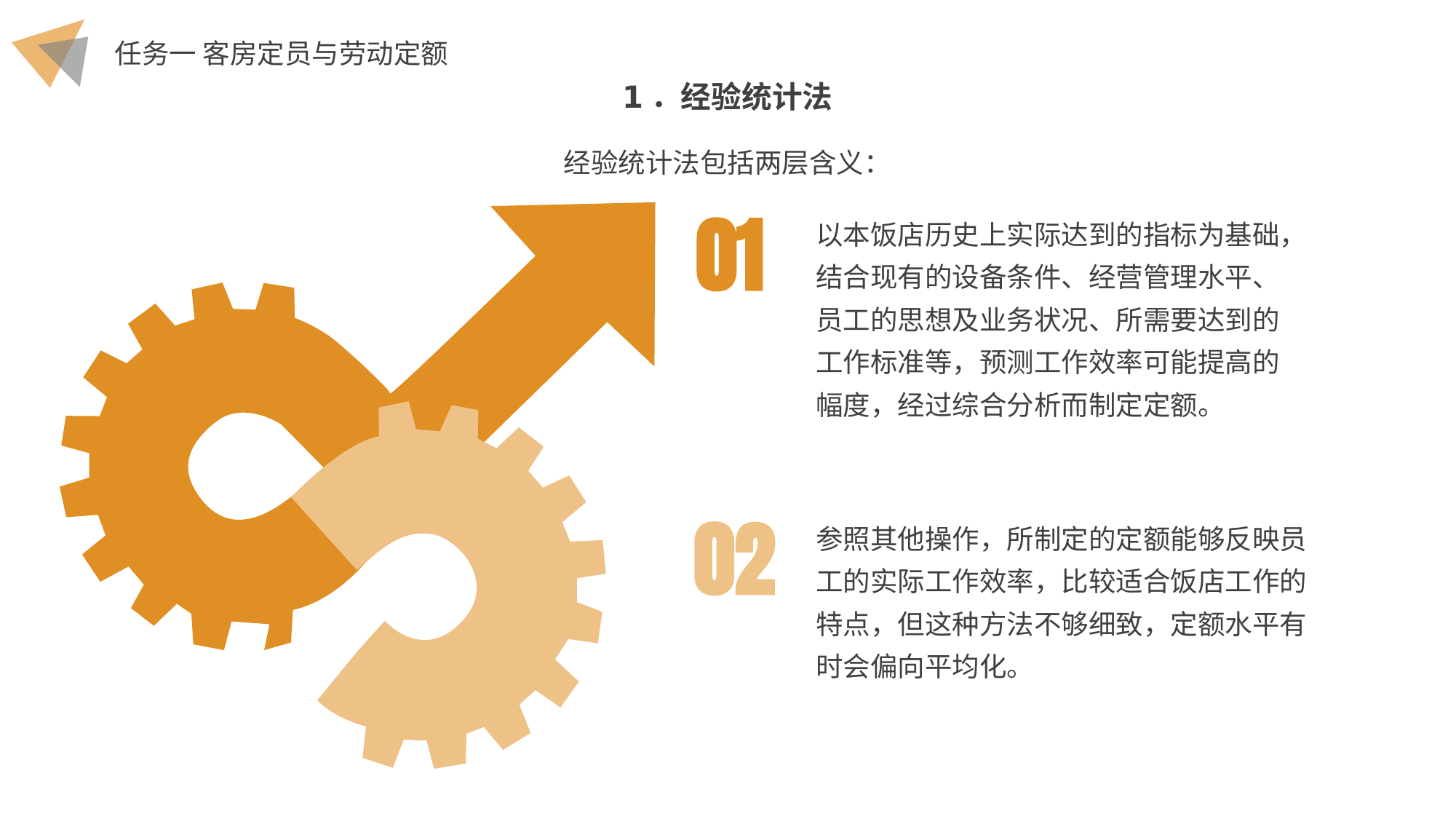

1．经验统计法
经验统计法包括两层含义：

01
以本饭店历史上实际达到的指标为基础，结合现有的设备条件、经营管理水平、员工的思想及业务状况、所需要达到的工作标准等，预测工作效率可能提高的幅度，经过综合分析而制定定额。
02
参照其他操作，所制定的定额能够反映员工的实际工作效率，比较适合饭店工作的特点，但这种方法不够细致，定额水平有时会偏向平均化。